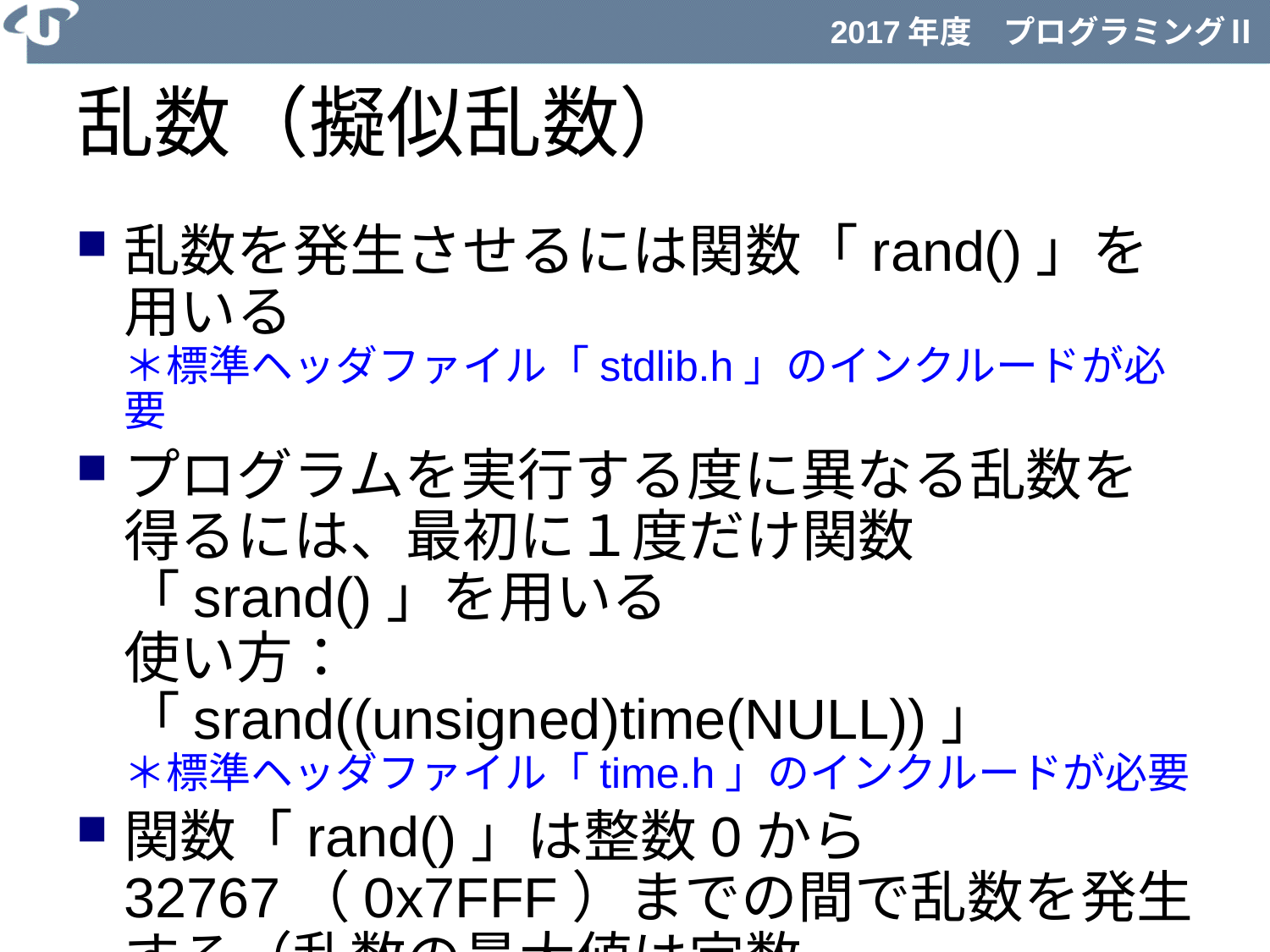

# 乱数（擬似乱数）
乱数を発生させるには関数「rand()」を用いる
＊標準ヘッダファイル「stdlib.h」のインクルードが必要
プログラムを実行する度に異なる乱数を得るには、最初に１度だけ関数「srand()」を用いる
使い方：「srand((unsigned)time(NULL))」
＊標準ヘッダファイル「time.h」のインクルードが必要
関数「rand()」は整数0から32767（0x7FFF）までの間で乱数を発生する（乱数の最大値は定数「RAND_MAX」として標準ヘッダファイル「stdlib.h」に記述されている）